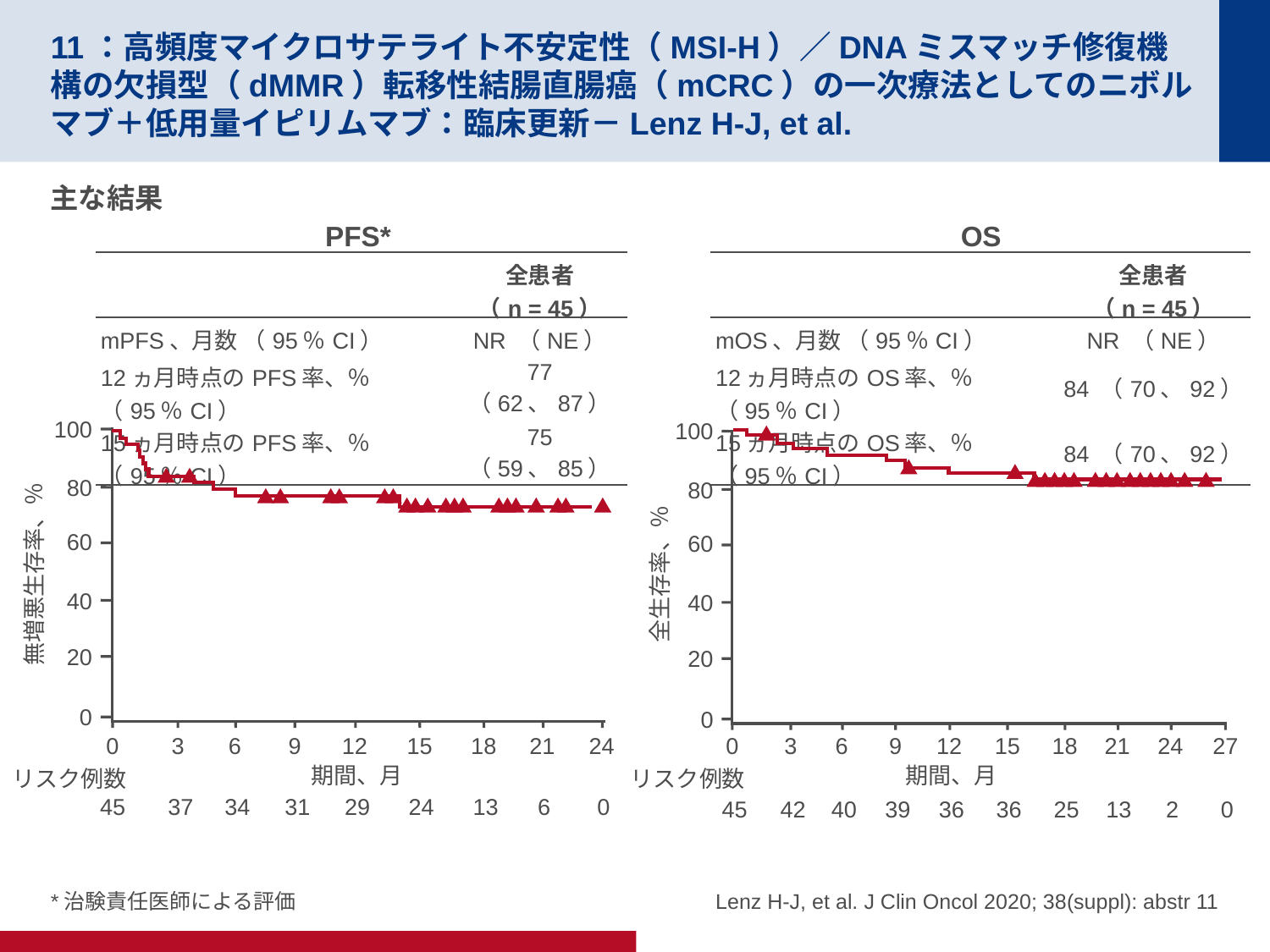

# 11：高頻度マイクロサテライト不安定性（MSI-H）／DNAミスマッチ修復機構の欠損型（dMMR）転移性結腸直腸癌（mCRC）の一次療法としてのニボルマブ＋低用量イピリムマブ：臨床更新－Lenz H-J, et al.
主な結果
PFS*
OS
|  | 全患者（n = 45） |
| --- | --- |
| mPFS、月数 （95％CI） | NR （NE） |
| 12ヵ月時点のPFS率、％ （95％CI） | 77 （62、87） |
| 15ヵ月時点のPFS率、％ （95％CI） | 75 （59、85） |
|  | 全患者（n = 45） |
| --- | --- |
| mOS、月数 （95％CI） | NR （NE） |
| 12ヵ月時点のOS率、％ （95％CI） | 84 （70、92） |
| 15ヵ月時点のOS率、％ （95％CI） | 84 （70、92） |
100

80

60

無増悪生存率、％
40

20

0

0
3
6
9
12
15
18
21
24
45
37
34
31
29
24
13
6
0
100

80

60

全生存率、％
40

20

0

0
3
6
9
12
15
18
21
24
27
45
42
40
39
36
36
25
13
2
0

期間、月
期間、月
リスク例数
リスク例数
*治験責任医師による評価
Lenz H-J, et al. J Clin Oncol 2020; 38(suppl): abstr 11